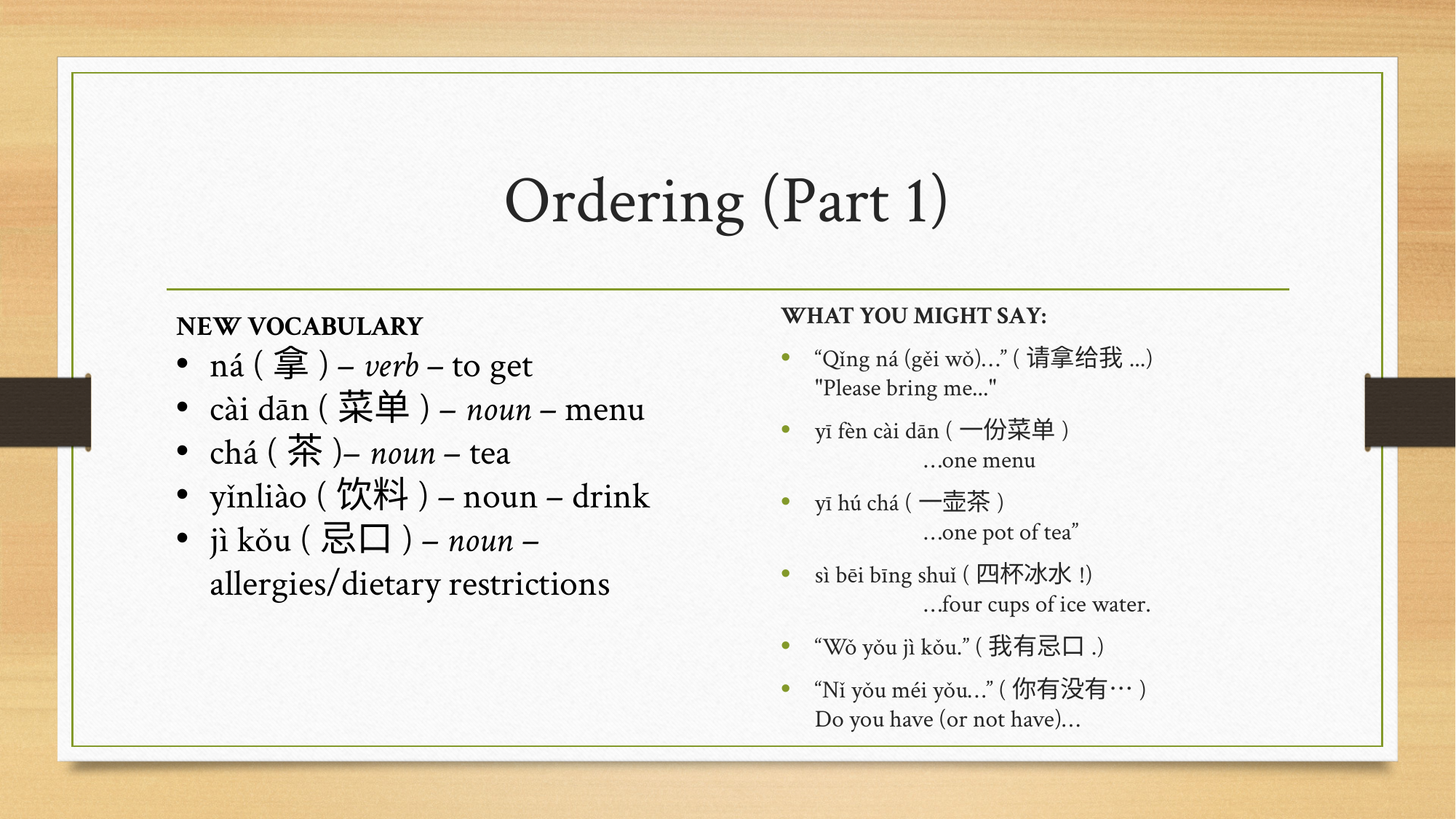

# Ordering (Part 1)
WHAT YOU MIGHT SAY:
“Qǐng ná (gěi wǒ)…” (请拿给我...)
"Please bring me..."
yī fèn cài dān (一份菜单)
	…one menu
yī hú chá (一壶茶)
	…one pot of tea”
sì bēi bīng shuǐ (四杯冰水!)
	…four cups of ice water.
“Wǒ yǒu jì kǒu.” (我有忌口.)
“Nǐ yǒu méi yǒu…” (你有没有…) 
Do you have (or not have)…

NEW VOCABULARY
ná (拿) – verb – to get
cài dān (菜单) – noun – menu
chá (茶)– noun – tea
yǐnliào (饮料) – noun – drink
jì kǒu (忌口) – noun – allergies/dietary restrictions